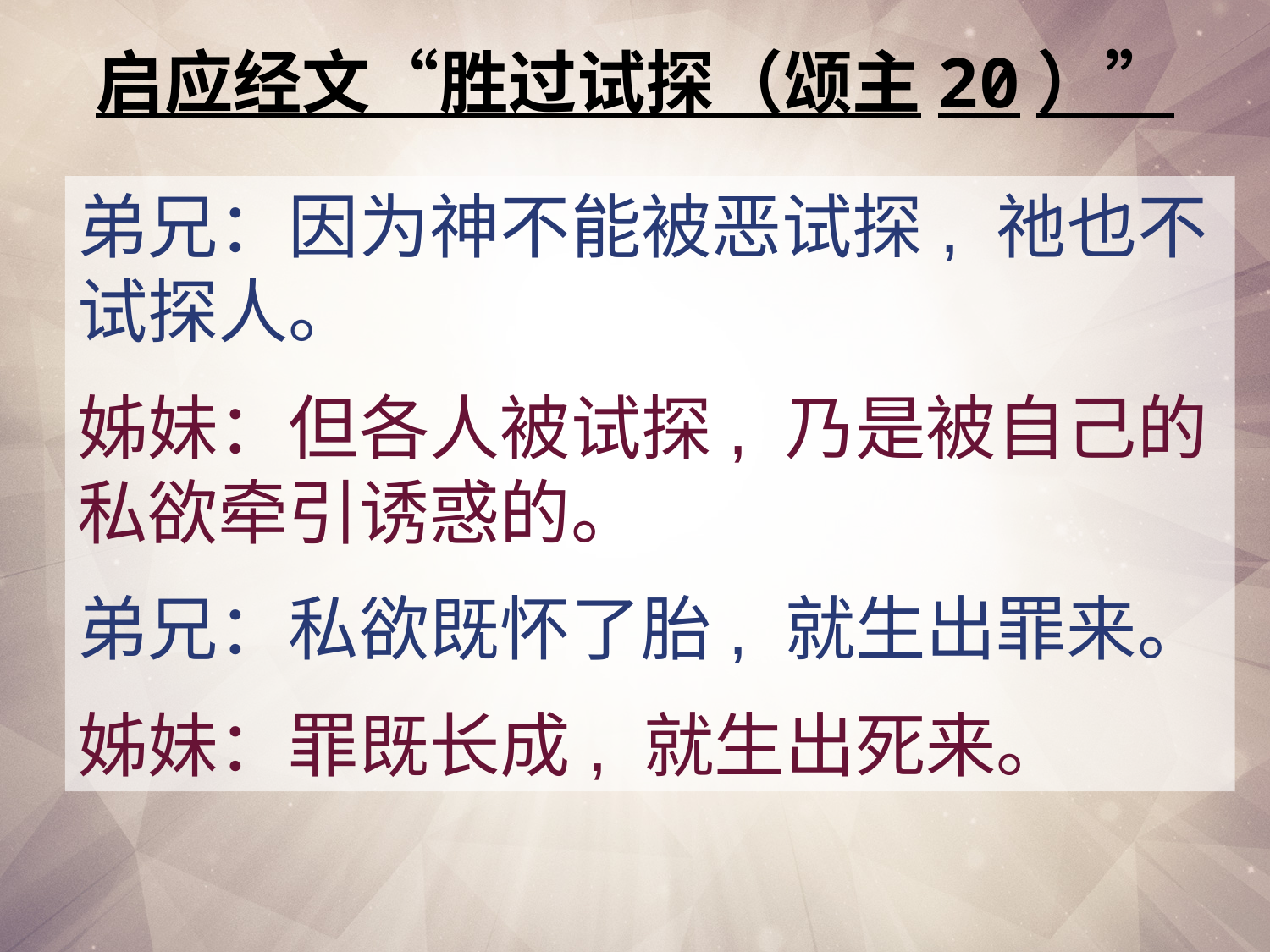

# 启应经文“胜过试探（颂主20）”
弟兄：因为神不能被恶试探, 祂也不试探人。
姊妹：但各人被试探, 乃是被自己的私欲牵引诱惑的。
弟兄：私欲既怀了胎, 就生出罪来。
姊妹：罪既长成, 就生出死来。